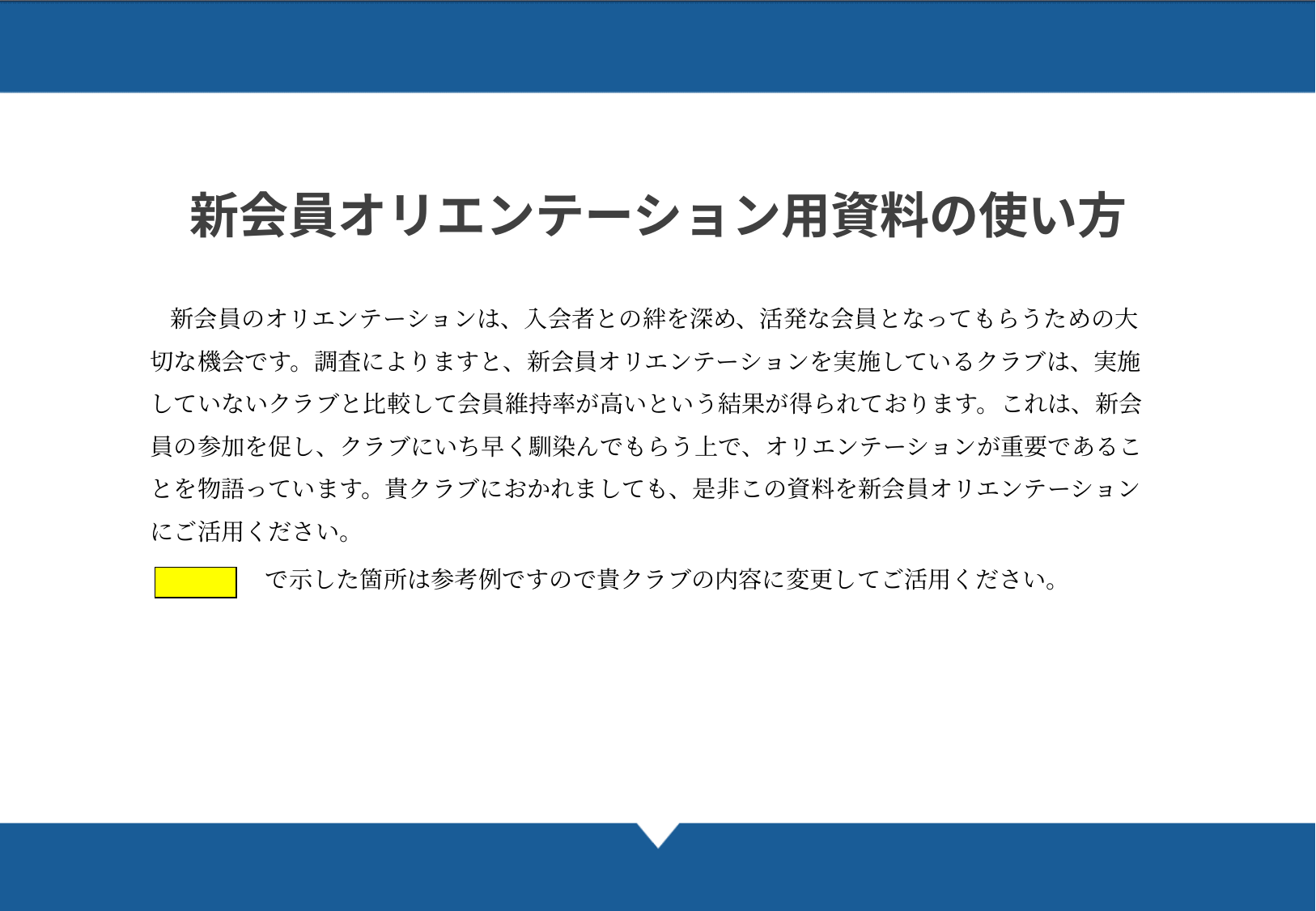

2
新会員オリエンテーション用資料の使い方
新会員のオリエンテーションは、入会者との絆を深め、活発な会員となってもらうための大切な機会です。調査によりますと、新会員オリエンテーションを実施しているクラブは、実施していないクラブと比較して会員維持率が高いという結果が得られております。これは、新会員の参加を促し、クラブにいち早く馴染んでもらう上で、オリエンテーションが重要であることを物語っています。貴クラブにおかれましても、是非この資料を新会員オリエンテーションにご活用ください。
で示した箇所は参考例ですので貴クラブの内容に変更してご活用ください。

XX University　Name